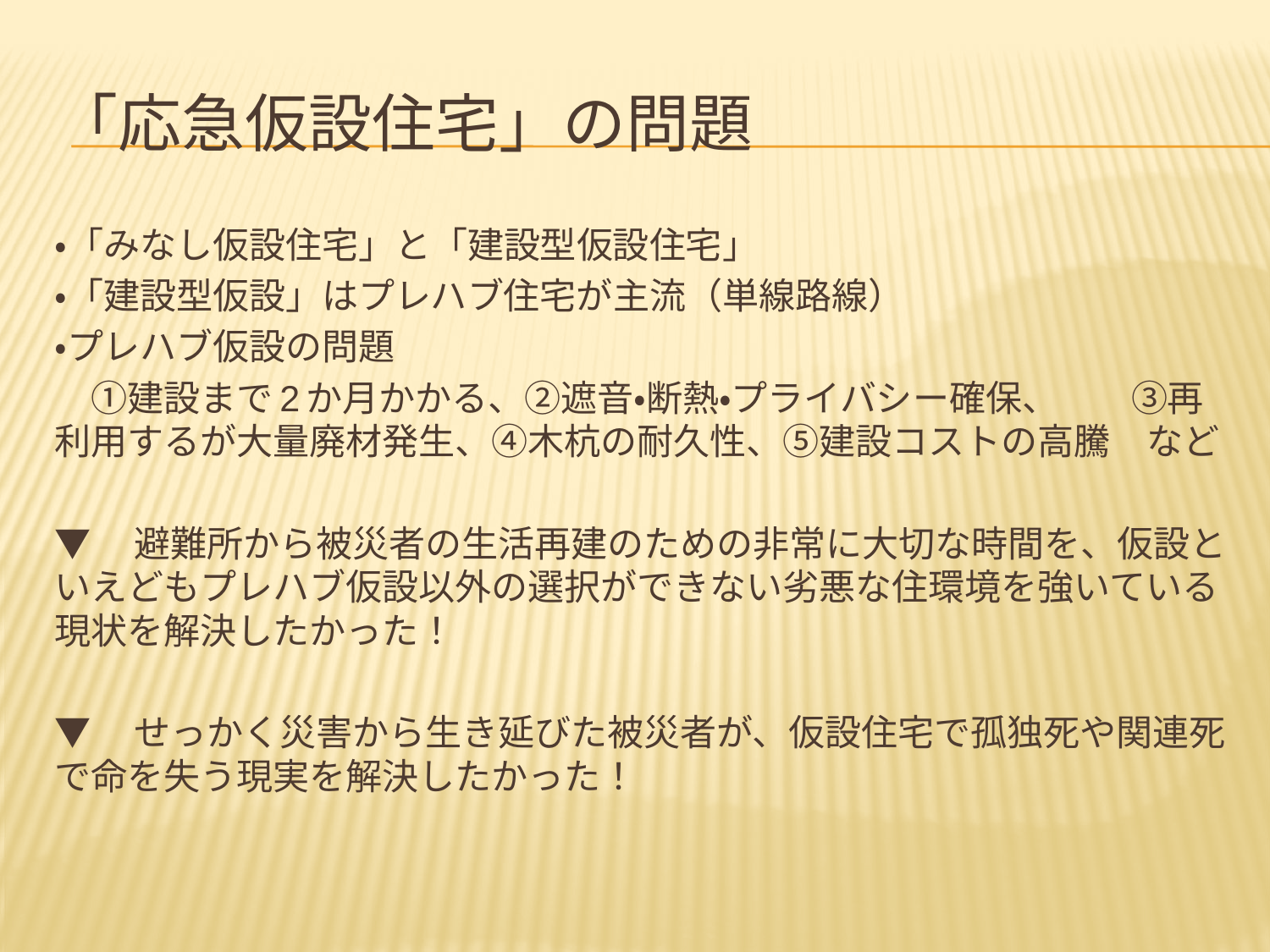

# 「応急仮設住宅」の問題
・「みなし仮設住宅」と「建設型仮設住宅」
・「建設型仮設」はプレハブ住宅が主流（単線路線）
・プレハブ仮設の問題
　➀建設まで2か月かかる、②遮音・断熱・プライバシー確保、　　➂再利用するが大量廃材発生、④木杭の耐久性、⑤建設コストの高騰　など

▼　避難所から被災者の生活再建のための非常に大切な時間を、仮設といえどもプレハブ仮設以外の選択ができない劣悪な住環境を強いている現状を解決したかった！

▼　せっかく災害から生き延びた被災者が、仮設住宅で孤独死や関連死で命を失う現実を解決したかった！